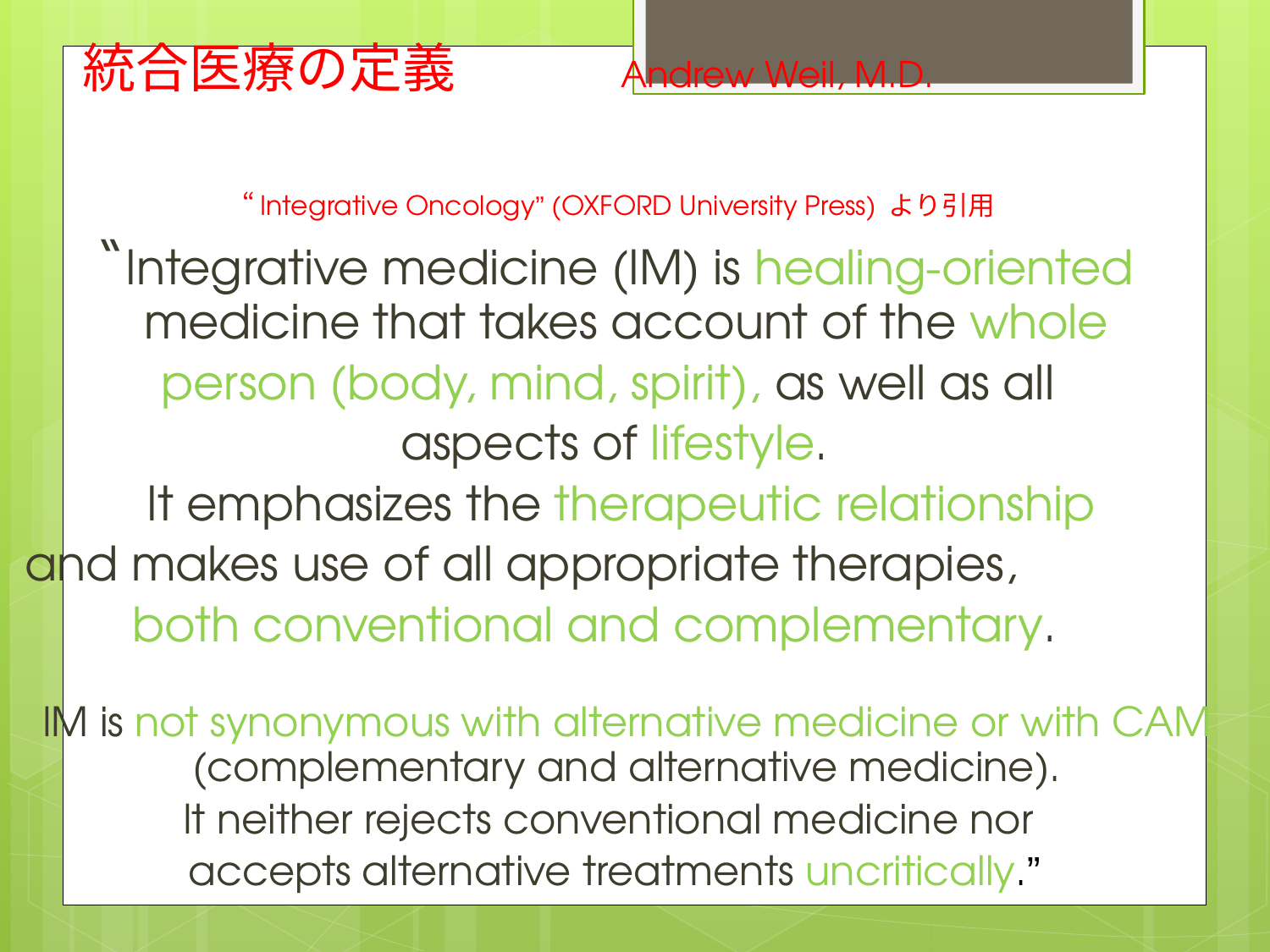

# 統合医療の定義　   　 Andrew Weil, M.D.　　　　　　　 　　　“Integrative Oncology” (OXFORD University Press) より引用
“Integrative medicine (IM) is healing-oriented medicine that takes account of the whole
person (body, mind, spirit), as well as all
aspects of lifestyle.
  It emphasizes the therapeutic relationship
  and makes use of all appropriate therapies,
both conventional and complementary.

  IM is not synonymous with alternative medicine or with CAM (complementary and alternative medicine).
It neither rejects conventional medicine nor
accepts alternative treatments uncritically.”